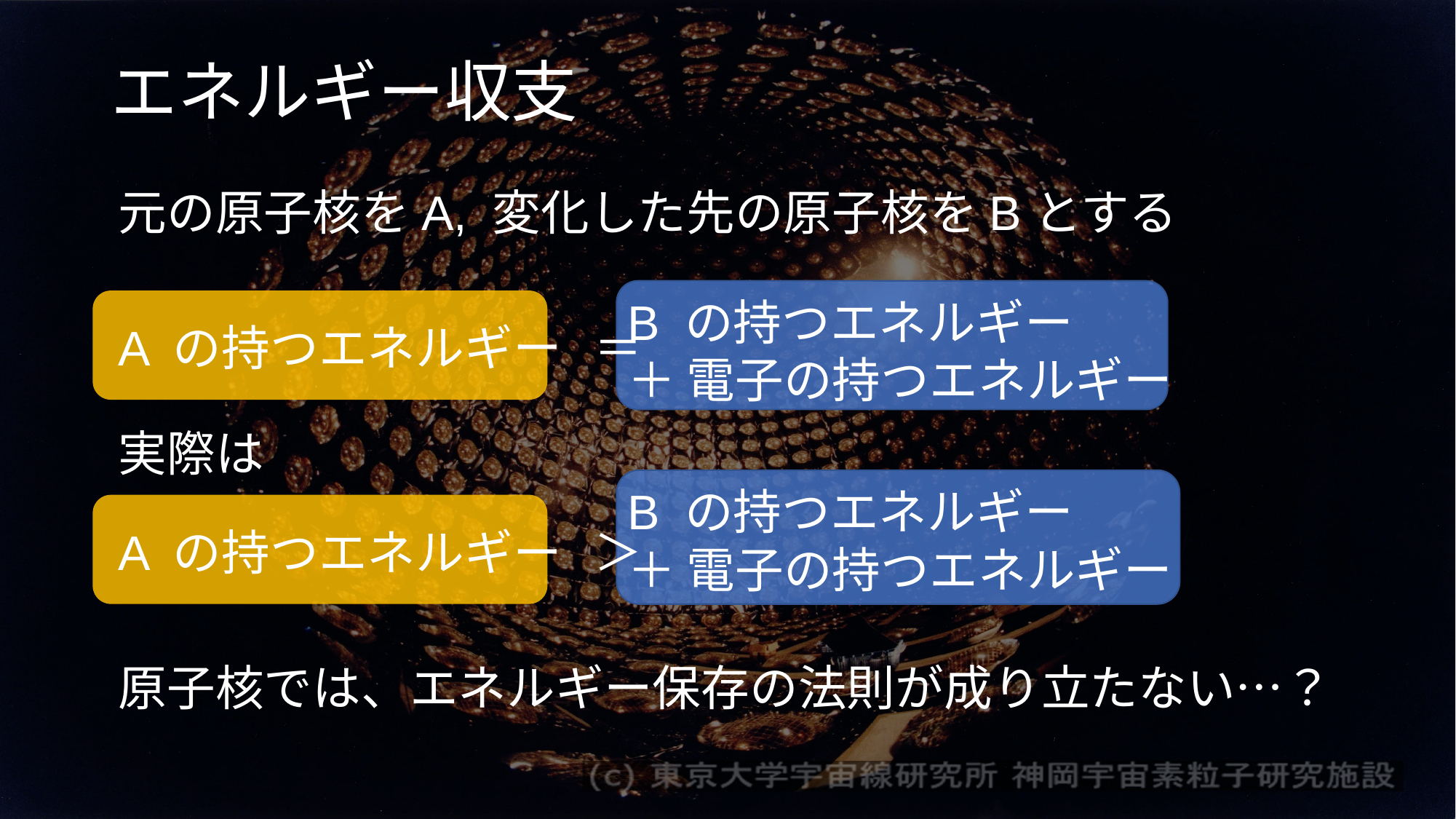

# エネルギー収支
元の原子核をA, 変化した先の原子核をBとする

A の持つエネルギー   ＝

実際は

A の持つエネルギー   ＞

原子核では、エネルギー保存の法則が成り立たない…？

B の持つエネルギー
＋ 電子の持つエネルギー

B の持つエネルギー
＋ 電子の持つエネルギー